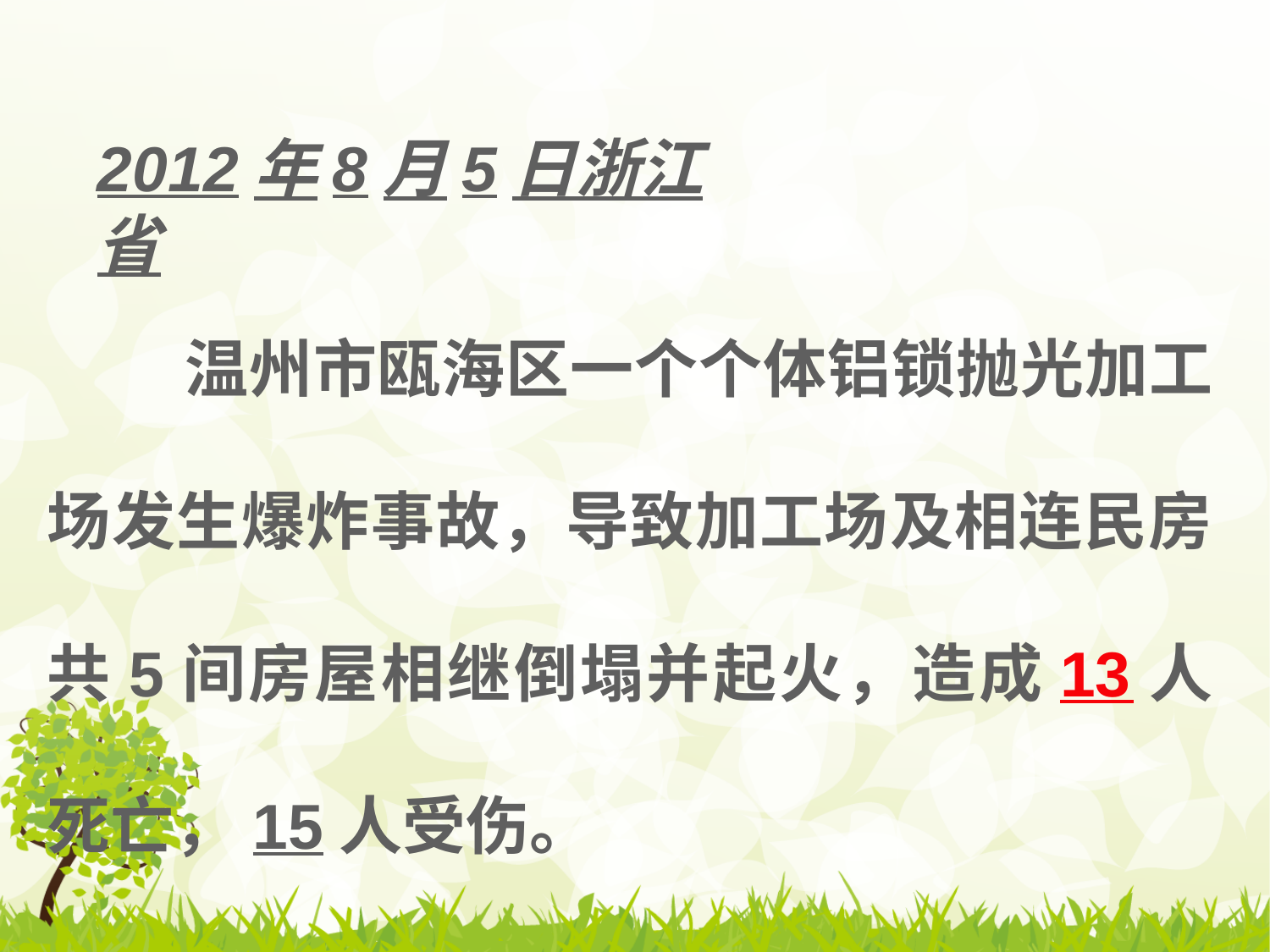

2012年8月5日浙江省
        温州市瓯海区一个个体铝锁抛光加工场发生爆炸事故，导致加工场及相连民房共5间房屋相继倒塌并起火，造成13人死亡，15人受伤。